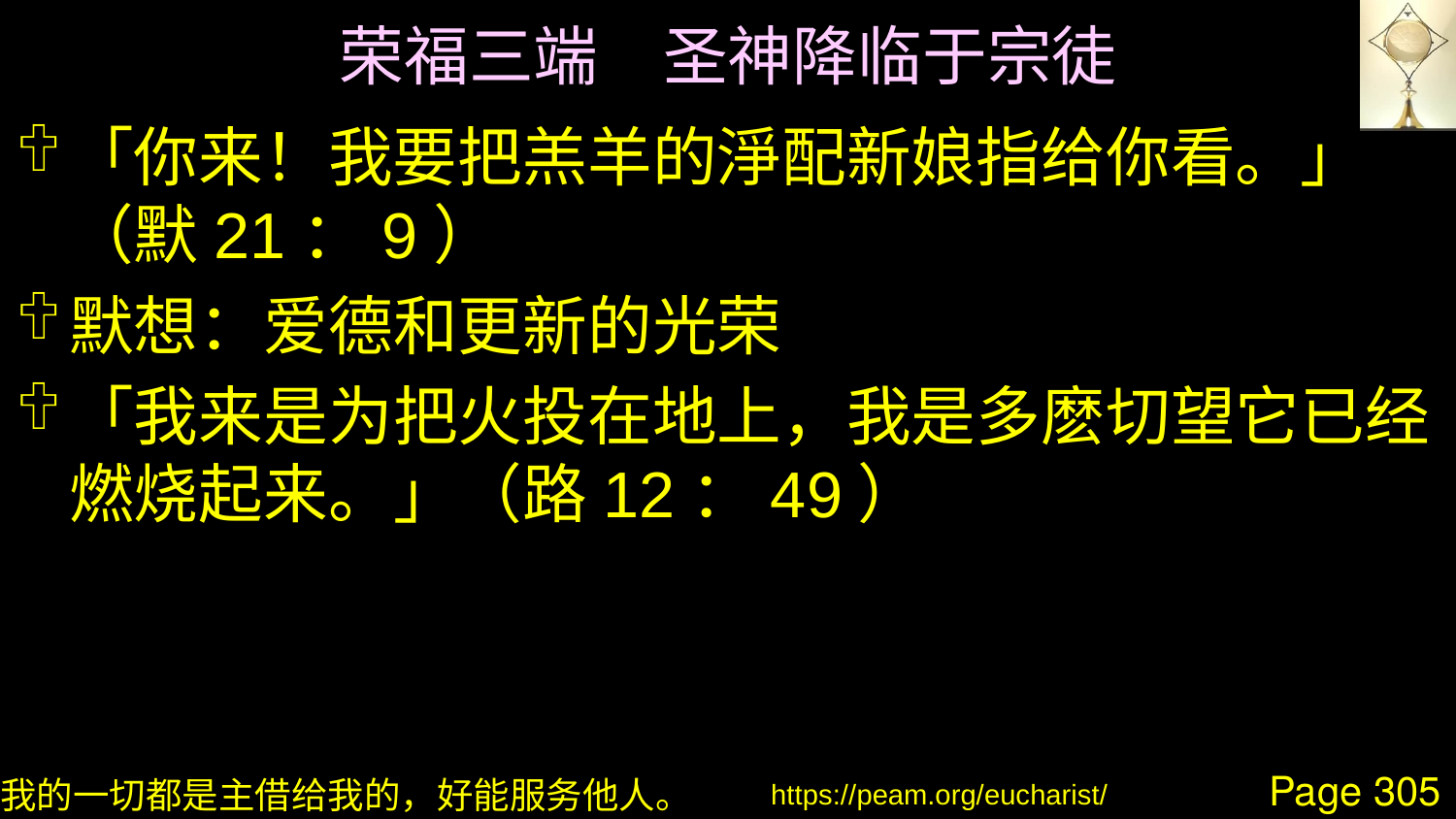

# 荣福三端　圣神降临于宗徒
「你来！我要把羔羊的淨配新娘指给你看。」（默21：9）
默想：爱德和更新的光荣
「我来是为把火投在地上，我是多麽切望它已经燃烧起来。」（路12：49）